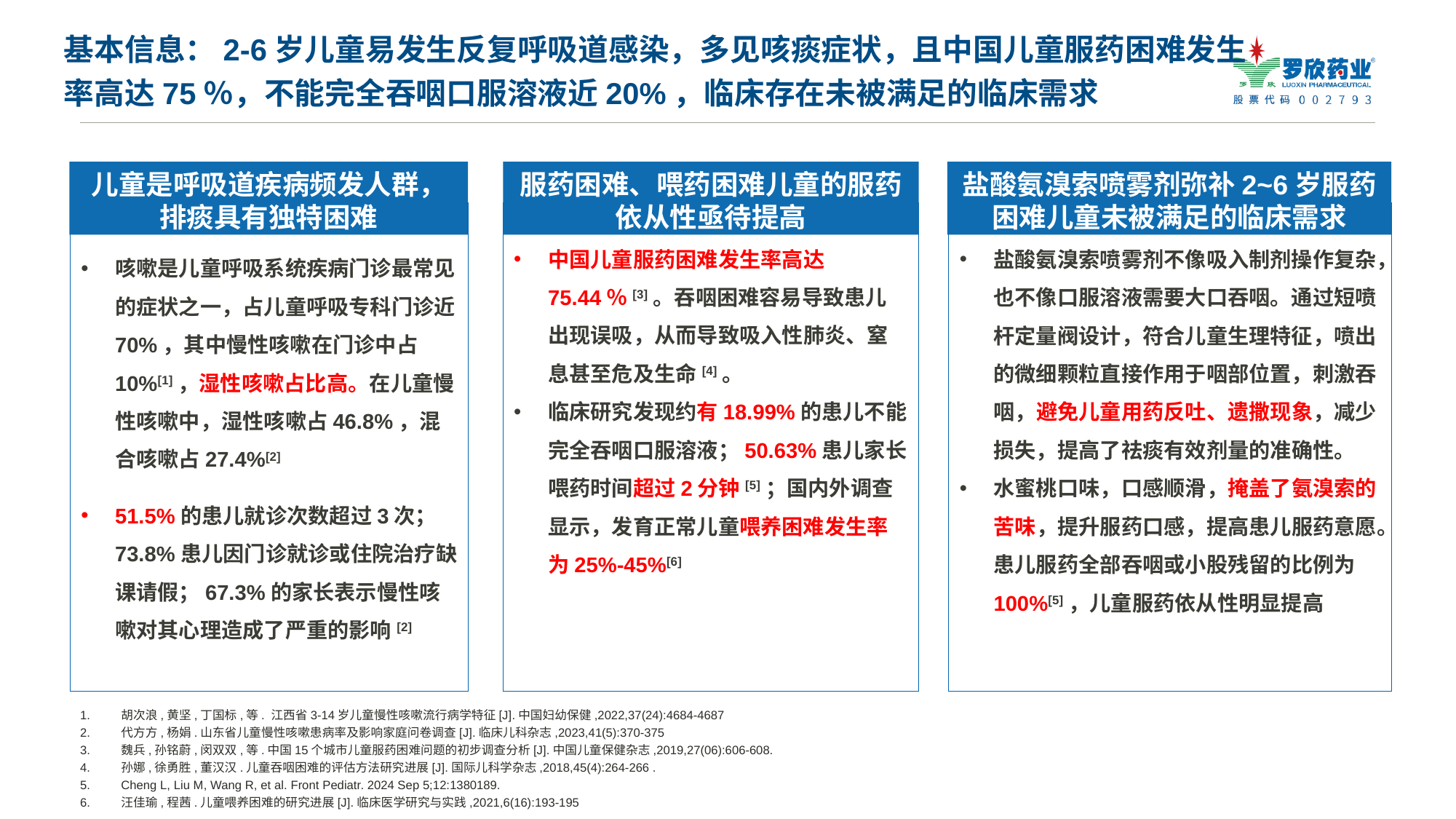

# 基本信息：2-6岁儿童易发生反复呼吸道感染，多见咳痰症状，且中国儿童服药困难发生率高达75％，不能完全吞咽口服溶液近20%，临床存在未被满足的临床需求
儿童是呼吸道疾病频发人群，排痰具有独特困难
服药困难、喂药困难儿童的服药依从性亟待提高
盐酸氨溴索喷雾剂弥补2~6岁服药困难儿童未被满足的临床需求

中国儿童服药困难发生率高达75.44％[3]。吞咽困难容易导致患儿出现误吸，从而导致吸入性肺炎、窒息甚至危及生命[4]。
临床研究发现约有18.99%的患儿不能完全吞咽口服溶液；50.63%患儿家长喂药时间超过2分钟[5]；国内外调查显示，发育正常儿童喂养困难发生率为25%-45%[6]

咳嗽是儿童呼吸系统疾病门诊最常见的症状之一，占儿童呼吸专科门诊近70%，其中慢性咳嗽在门诊中占10%[1]，湿性咳嗽占比高。在儿童慢性咳嗽中，湿性咳嗽占46.8%，混合咳嗽占27.4%[2]
51.5%的患儿就诊次数超过3次；73.8%患儿因门诊就诊或住院治疗缺课请假；67.3%的家长表示慢性咳嗽对其心理造成了严重的影响[2]

盐酸氨溴索喷雾剂不像吸入制剂操作复杂，也不像口服溶液需要大口吞咽。通过短喷杆定量阀设计，符合儿童生理特征，喷出的微细颗粒直接作用于咽部位置，刺激吞咽，避免儿童用药反吐、遗撒现象，减少损失，提高了祛痰有效剂量的准确性。
水蜜桃口味，口感顺滑，掩盖了氨溴索的苦味，提升服药口感，提高患儿服药意愿。患儿服药全部吞咽或小股残留的比例为100%[5]，儿童服药依从性明显提高

胡次浪,黄坚,丁国标,等. 江西省3-14岁儿童慢性咳嗽流行病学特征[J].中国妇幼保健,2022,37(24):4684-4687
代方方,杨娟.山东省儿童慢性咳嗽患病率及影响家庭问卷调查[J].临床儿科杂志,2023,41(5):370-375
魏兵,孙铭蔚,闵双双,等.中国15个城市儿童服药困难问题的初步调查分析[J].中国儿童保健杂志,2019,27(06):606-608.
孙娜,徐勇胜,董汉汉.儿童吞咽困难的评估方法研究进展[J].国际儿科学杂志,2018,45(4):264-266 .
Cheng L, Liu M, Wang R, et al. Front Pediatr. 2024 Sep 5;12:1380189.
汪佳瑜,程茜.儿童喂养困难的研究进展[J].临床医学研究与实践,2021,6(16):193-195

4